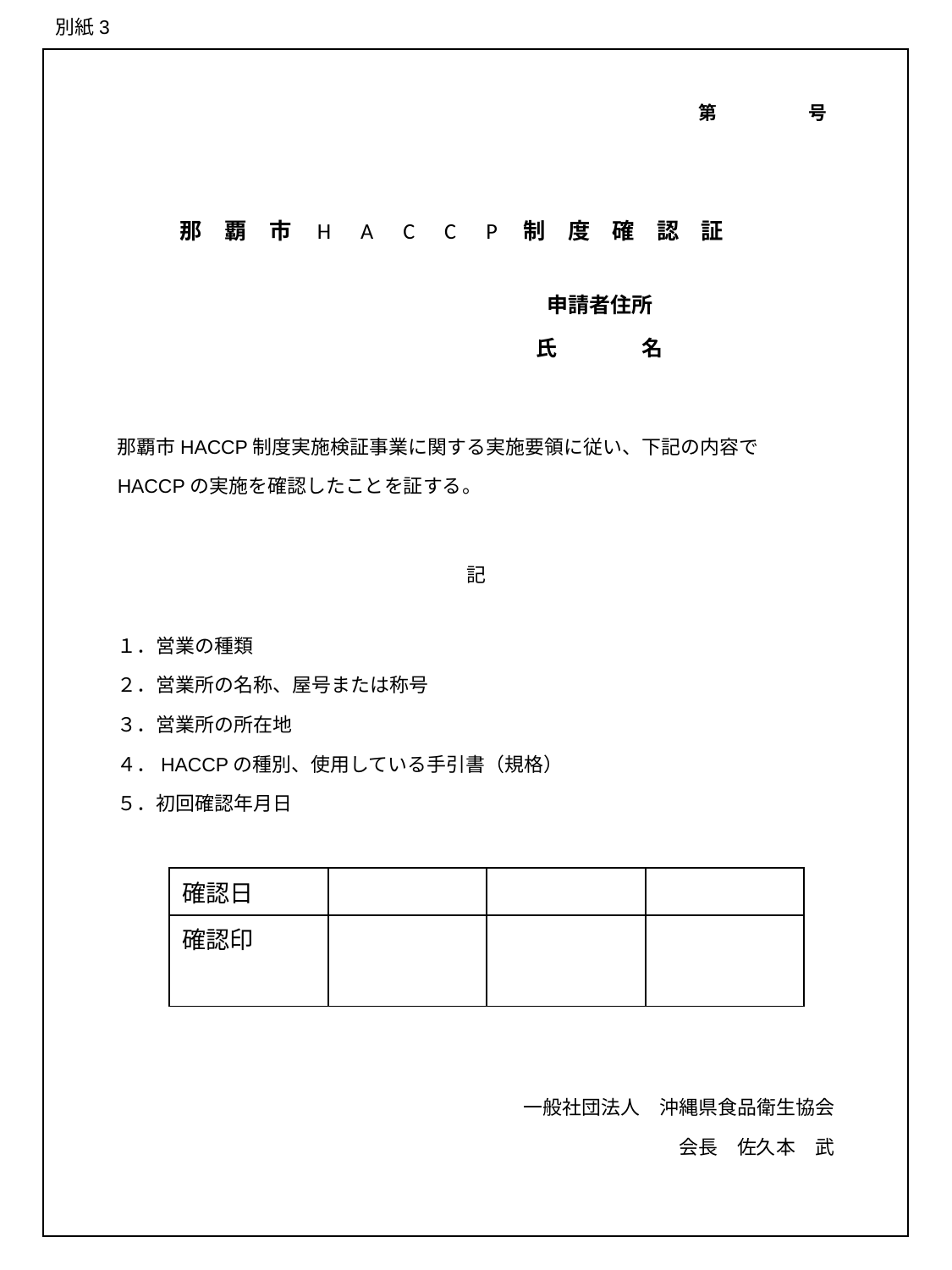

別紙3
第　　　　　号

# 那　覇　市　H　A　C　C　P　制　度　確　認　証
申請者住所
氏　　　　名
那覇市HACCP制度実施検証事業に関する実施要領に従い、下記の内容で
HACCPの実施を確認したことを証する。
記
１．営業の種類
２．営業所の名称、屋号または称号
３．営業所の所在地
４．HACCPの種別、使用している手引書（規格）
５．初回確認年月日
| 確認日 |  |  |  |
| --- | --- | --- | --- |
| 確認印 |  |  |  |
一般社団法人　沖縄県食品衛生協会
　会長　佐久本　武